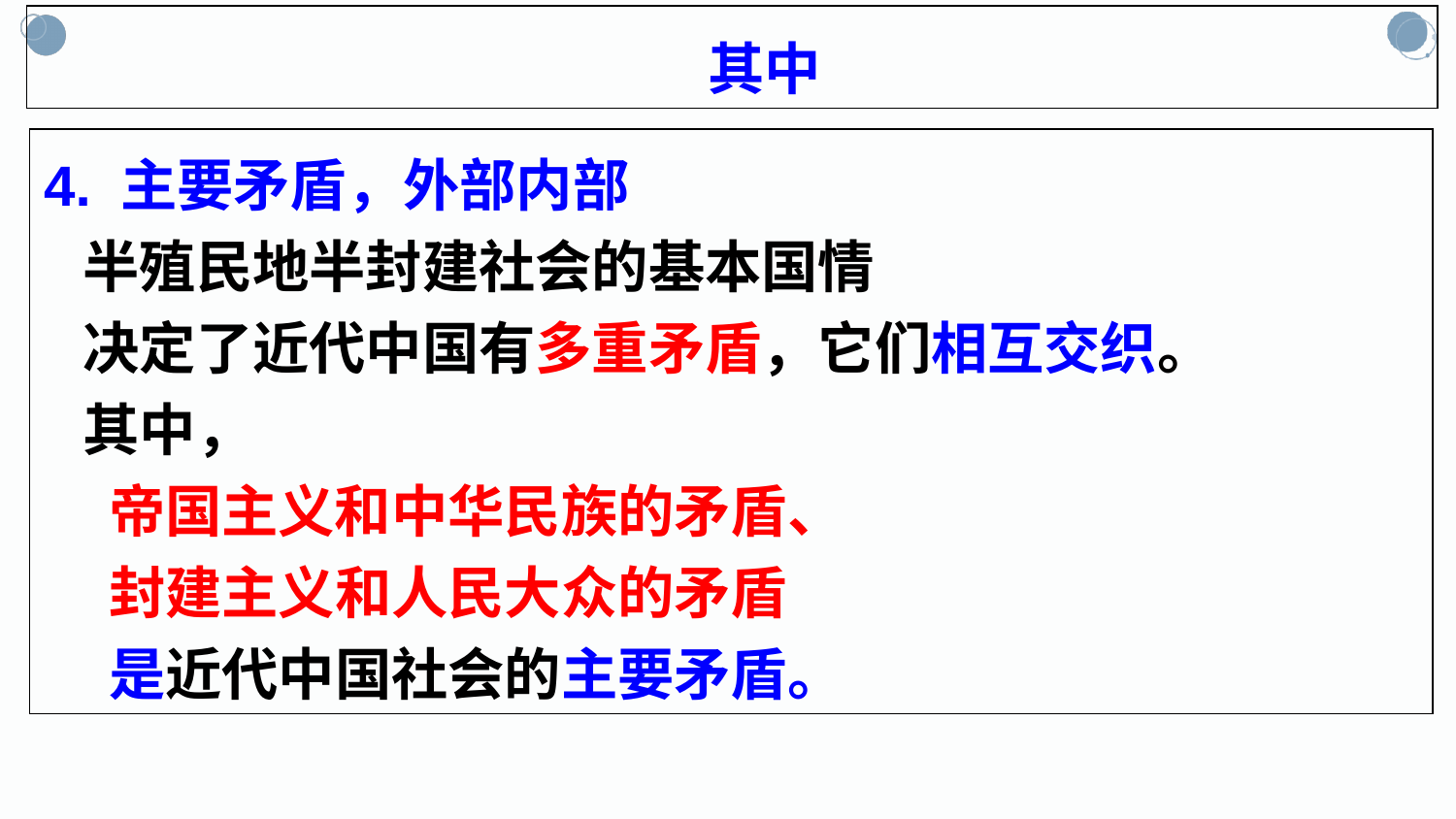

其中
4. 主要矛盾，外部内部
  半殖民地半封建社会的基本国情
  决定了近代中国有多重矛盾，它们相互交织。
  其中，
    帝国主义和中华民族的矛盾、
    封建主义和人民大众的矛盾
    是近代中国社会的主要矛盾。